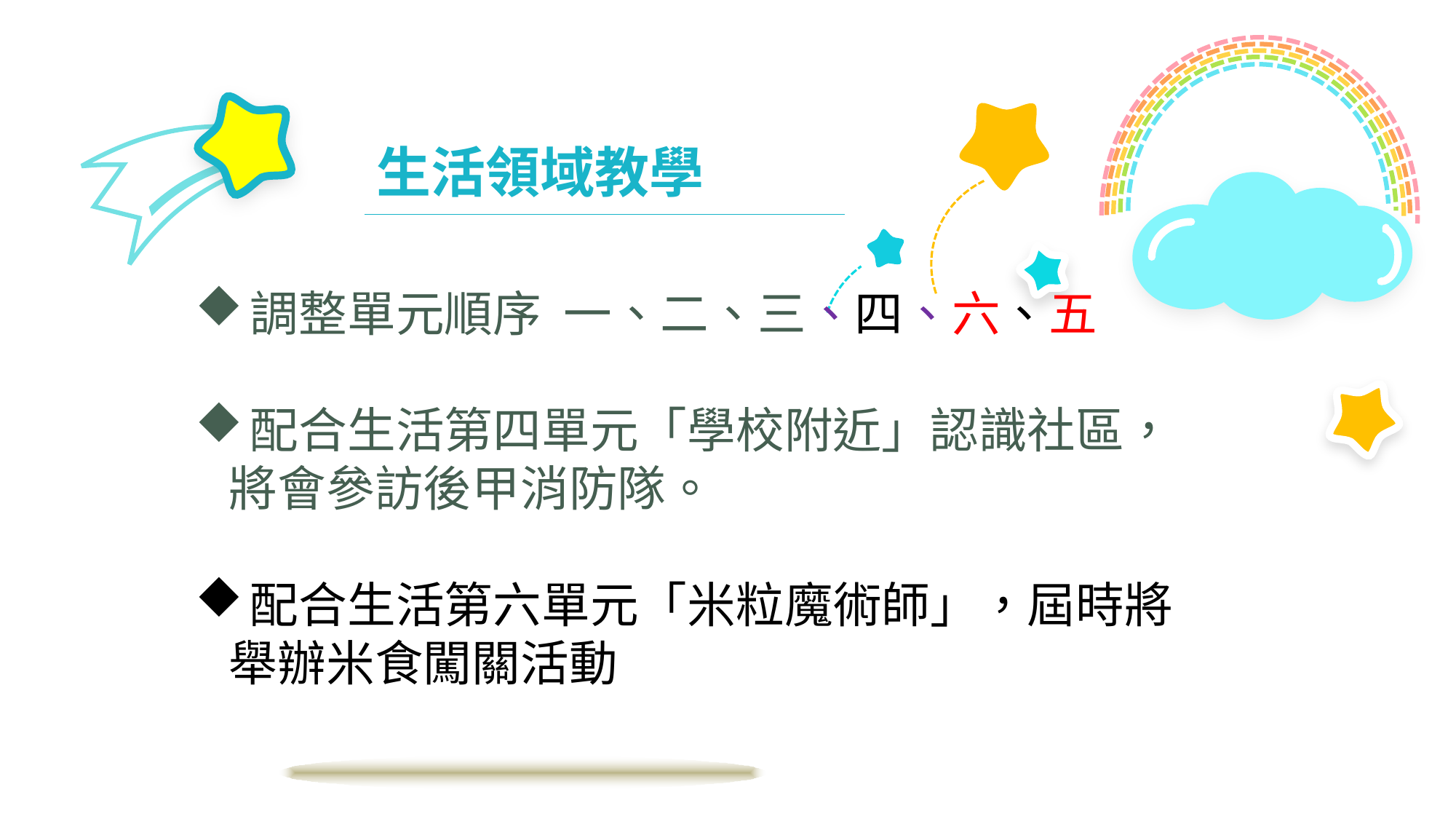

生活領域教學

調整單元順序  一、二、三、四、六、五

配合生活第四單元「學校附近」認識社區，
  將會參訪後甲消防隊。

配合生活第六單元「米粒魔術師」，屆時將
  舉辦米食闖關活動